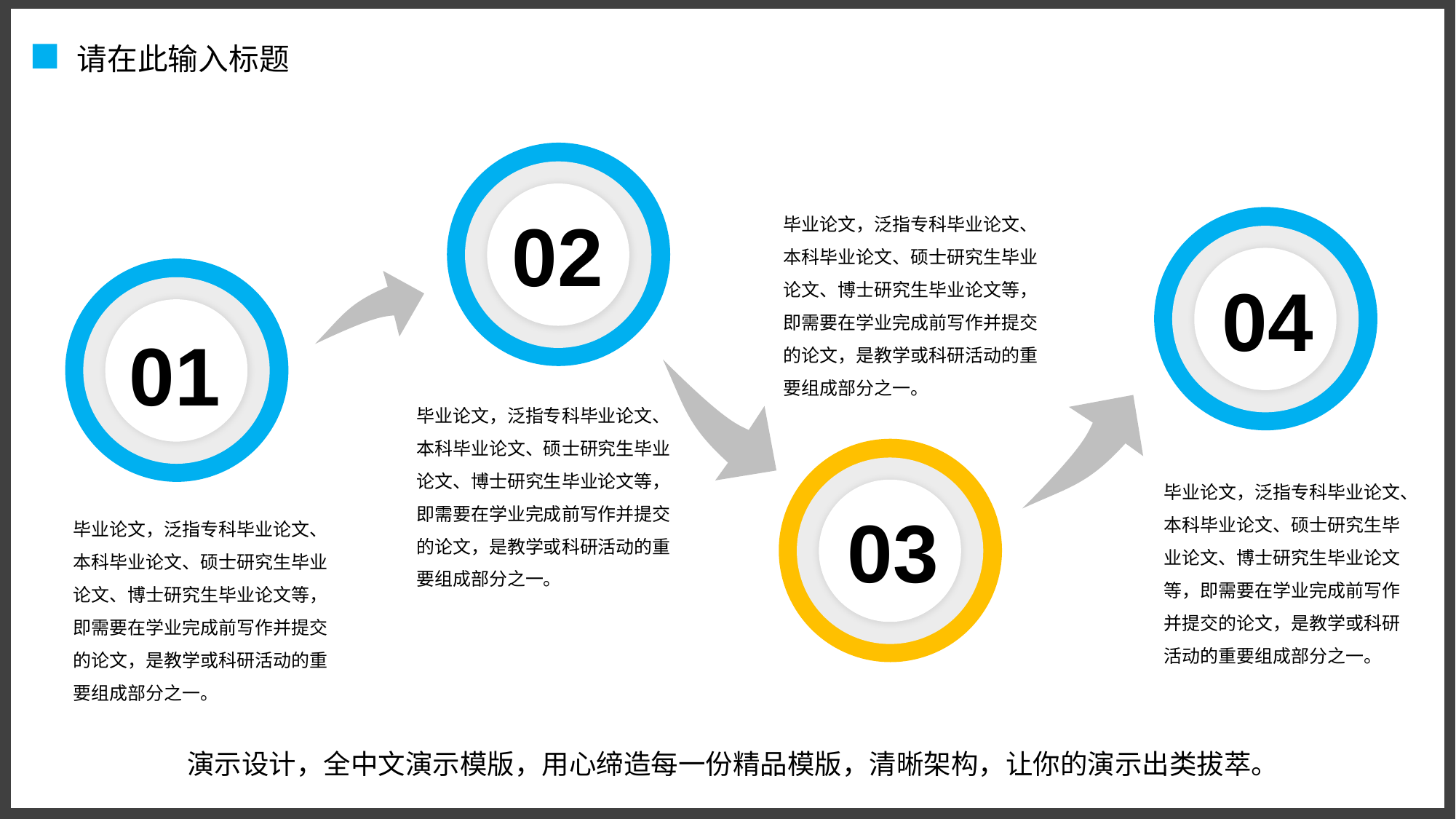

请在此输入标题

毕业论文，泛指专科毕业论文、本科毕业论文、硕士研究生毕业论文、博士研究生毕业论文等，即需要在学业完成前写作并提交的论文，是教学或科研活动的重要组成部分之一。
02

04

01

毕业论文，泛指专科毕业论文、本科毕业论文、硕士研究生毕业论文、博士研究生毕业论文等，即需要在学业完成前写作并提交的论文，是教学或科研活动的重要组成部分之一。

毕业论文，泛指专科毕业论文、本科毕业论文、硕士研究生毕业论文、博士研究生毕业论文等，即需要在学业完成前写作并提交的论文，是教学或科研活动的重要组成部分之一。
03
毕业论文，泛指专科毕业论文、本科毕业论文、硕士研究生毕业论文、博士研究生毕业论文等，即需要在学业完成前写作并提交的论文，是教学或科研活动的重要组成部分之一。
演示设计，全中文演示模版，用心缔造每一份精品模版，清晰架构，让你的演示出类拔萃。